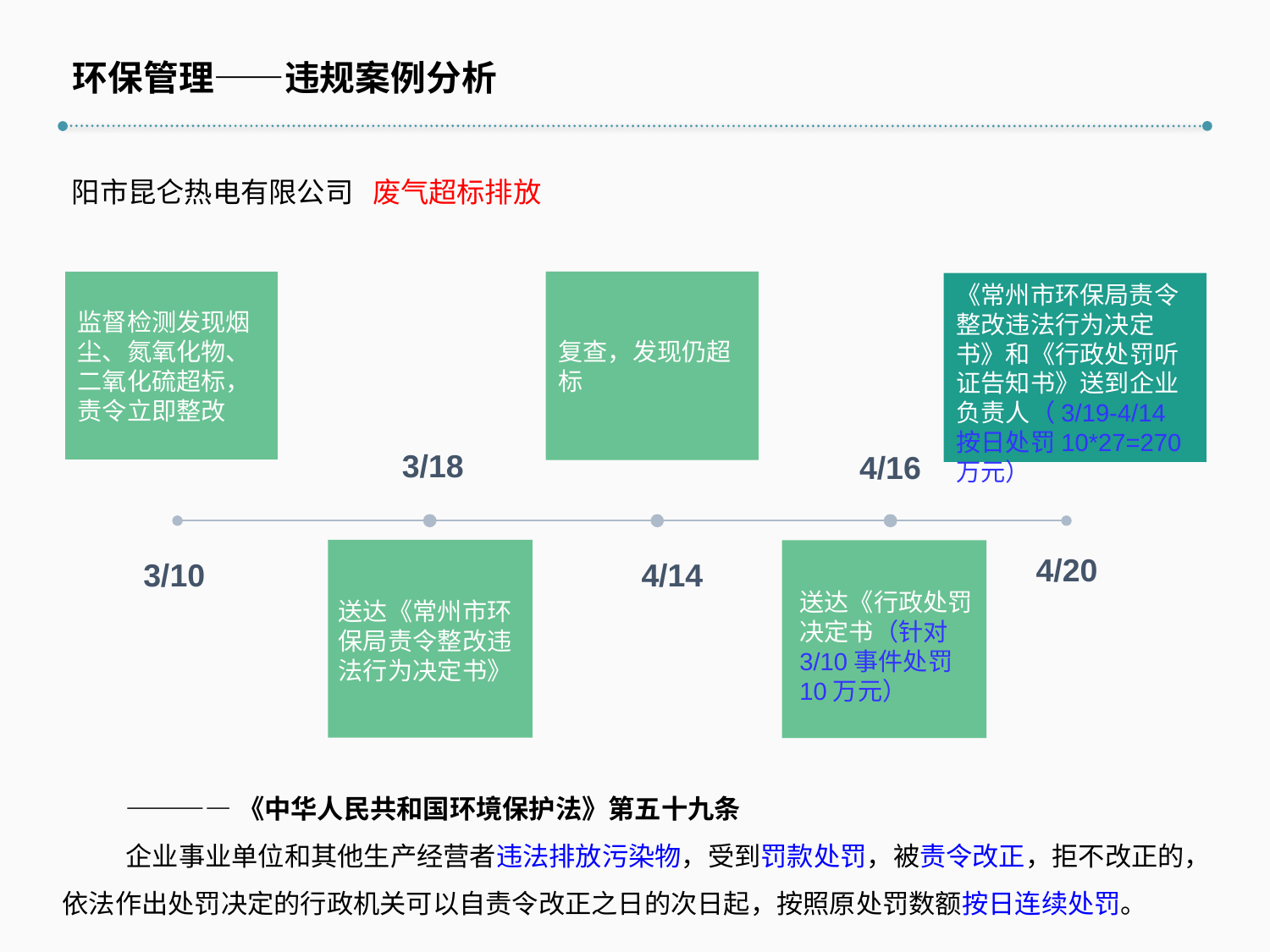

环保管理——违规案例分析
阳市昆仑热电有限公司   废气超标排放
监督检测发现烟尘、氮氧化物、二氧化硫超标，责令立即整改
复查，发现仍超标
《常州市环保局责令整改违法行为决定书》和《行政处罚听证告知书》送到企业负责人（3/19-4/14按日处罚10*27=270万元）
3/18
4/16

4/20
3/10
4/14
送达《行政处罚决定书（针对3/10事件处罚10万元）
送达《常州市环保局责令整改违法行为决定书》
————《中华人民共和国环境保护法》第五十九条
企业事业单位和其他生产经营者违法排放污染物，受到罚款处罚，被责令改正，拒不改正的，依法作出处罚决定的行政机关可以自责令改正之日的次日起，按照原处罚数额按日连续处罚。